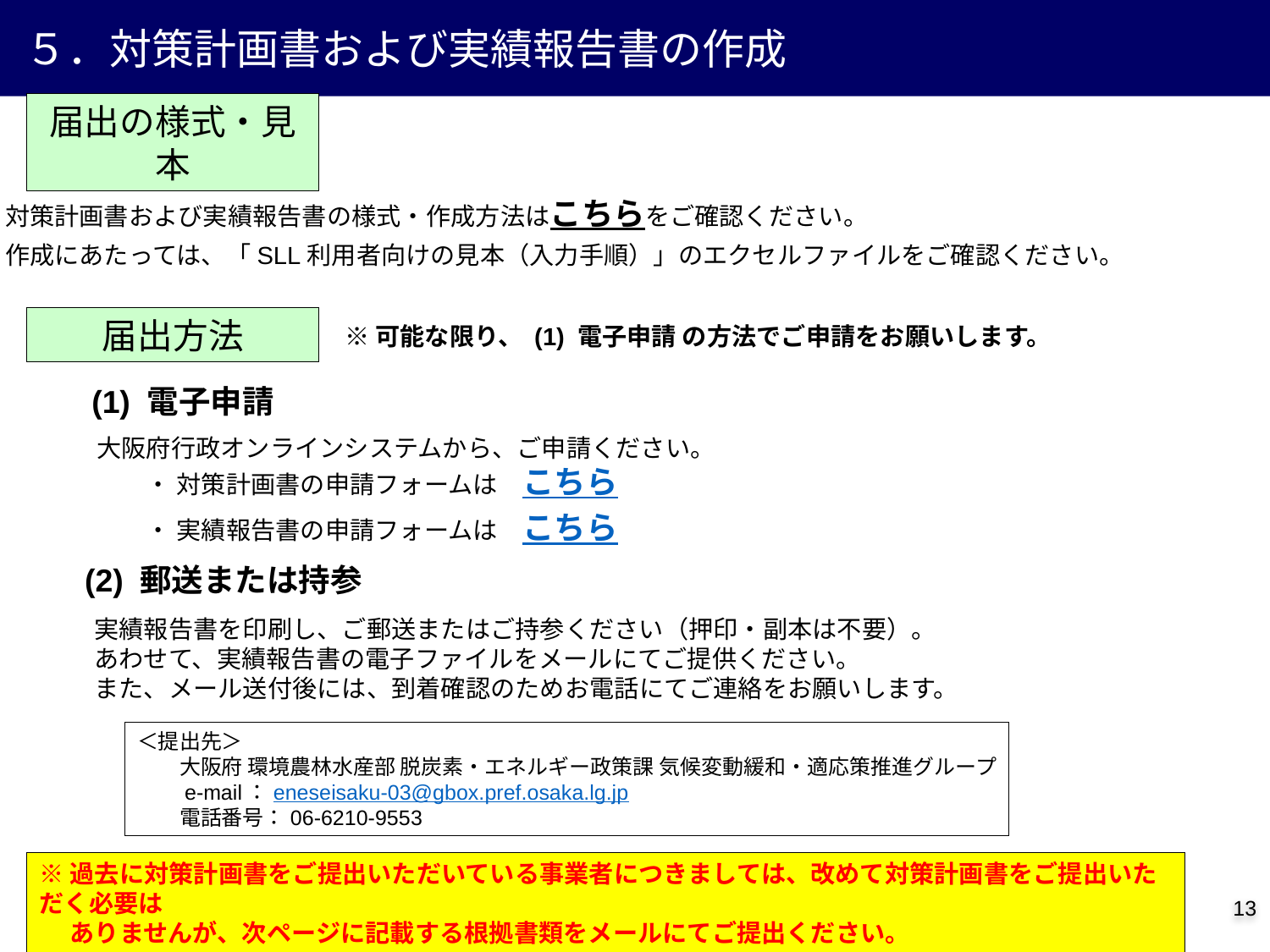

５．対策計画書および実績報告書の作成
届出の様式・見本
対策計画書および実績報告書の様式・作成方法はこちらをご確認ください。
作成にあたっては、「SLL利用者向けの見本（入力手順）」のエクセルファイルをご確認ください。
届出方法
※可能な限り、 (1) 電子申請 の方法でご申請をお願いします。
(1) 電子申請
大阪府行政オンラインシステムから、ご申請ください。
　　・ 対策計画書の申請フォームは　こちら
　　・ 実績報告書の申請フォームは　こちら
(2) 郵送または持参
実績報告書を印刷し、ご郵送またはご持参ください（押印・副本は不要）。
あわせて、実績報告書の電子ファイルをメールにてご提供ください。
また、メール送付後には、到着確認のためお電話にてご連絡をお願いします。
＜提出先＞
　　大阪府 環境農林水産部 脱炭素・エネルギー政策課 気候変動緩和・適応策推進グループ
　　e-mail：eneseisaku-03@gbox.pref.osaka.lg.jp
　　電話番号：06-6210-9553
※過去に対策計画書をご提出いただいている事業者につきましては、改めて対策計画書をご提出いただく必要は
　 ありませんが、次ページに記載する根拠書類をメールにてご提出ください。
13